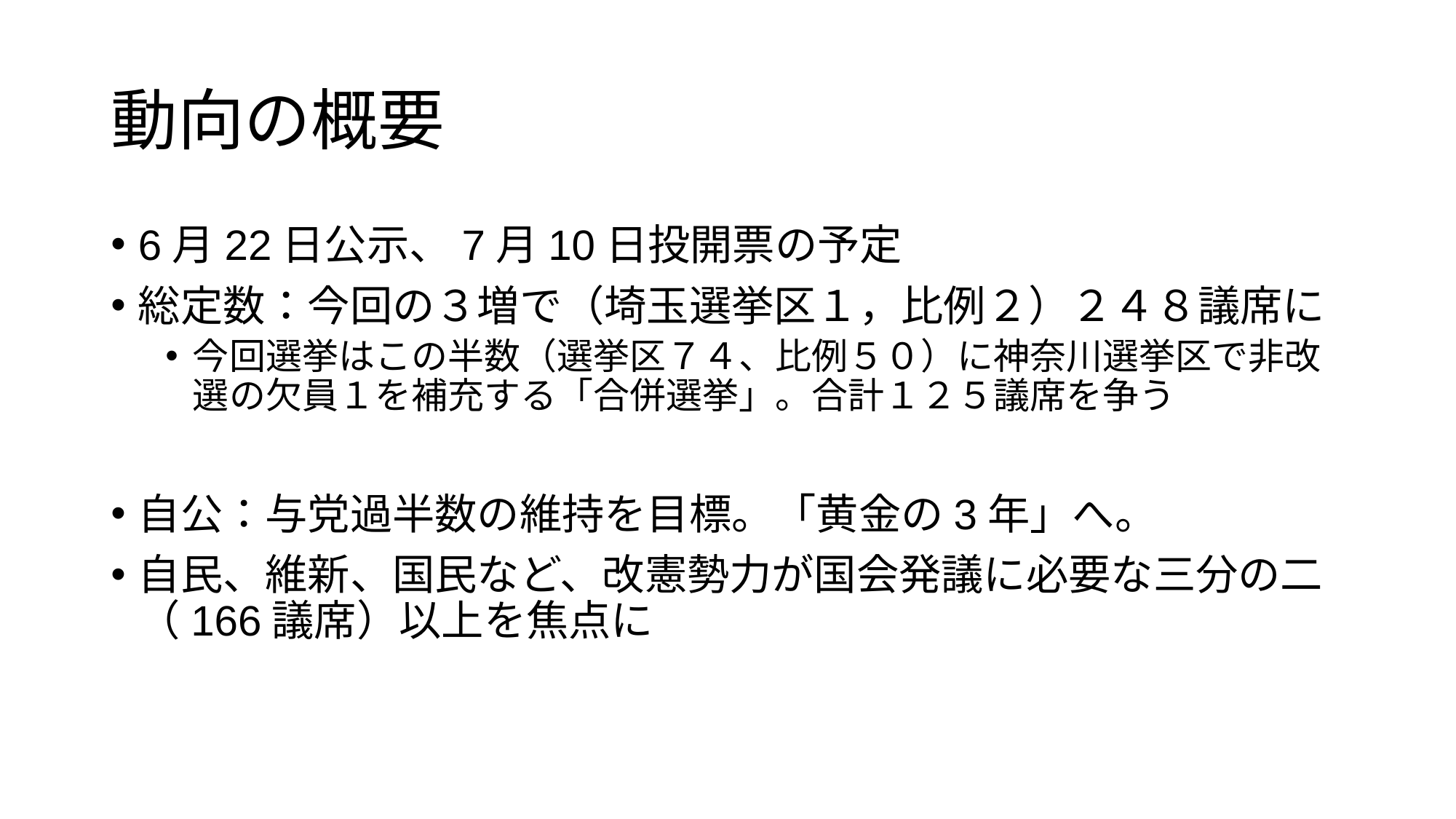

# 動向の概要
6月22日公示、7月10日投開票の予定
総定数：今回の３増で（埼玉選挙区１，比例２）２４８議席に
今回選挙はこの半数（選挙区７４、比例５０）に神奈川選挙区で非改選の欠員１を補充する「合併選挙」。合計１２５議席を争う

自公：与党過半数の維持を目標。「黄金の3年」へ。
自民、維新、国民など、改憲勢力が国会発議に必要な三分の二（166議席）以上を焦点に